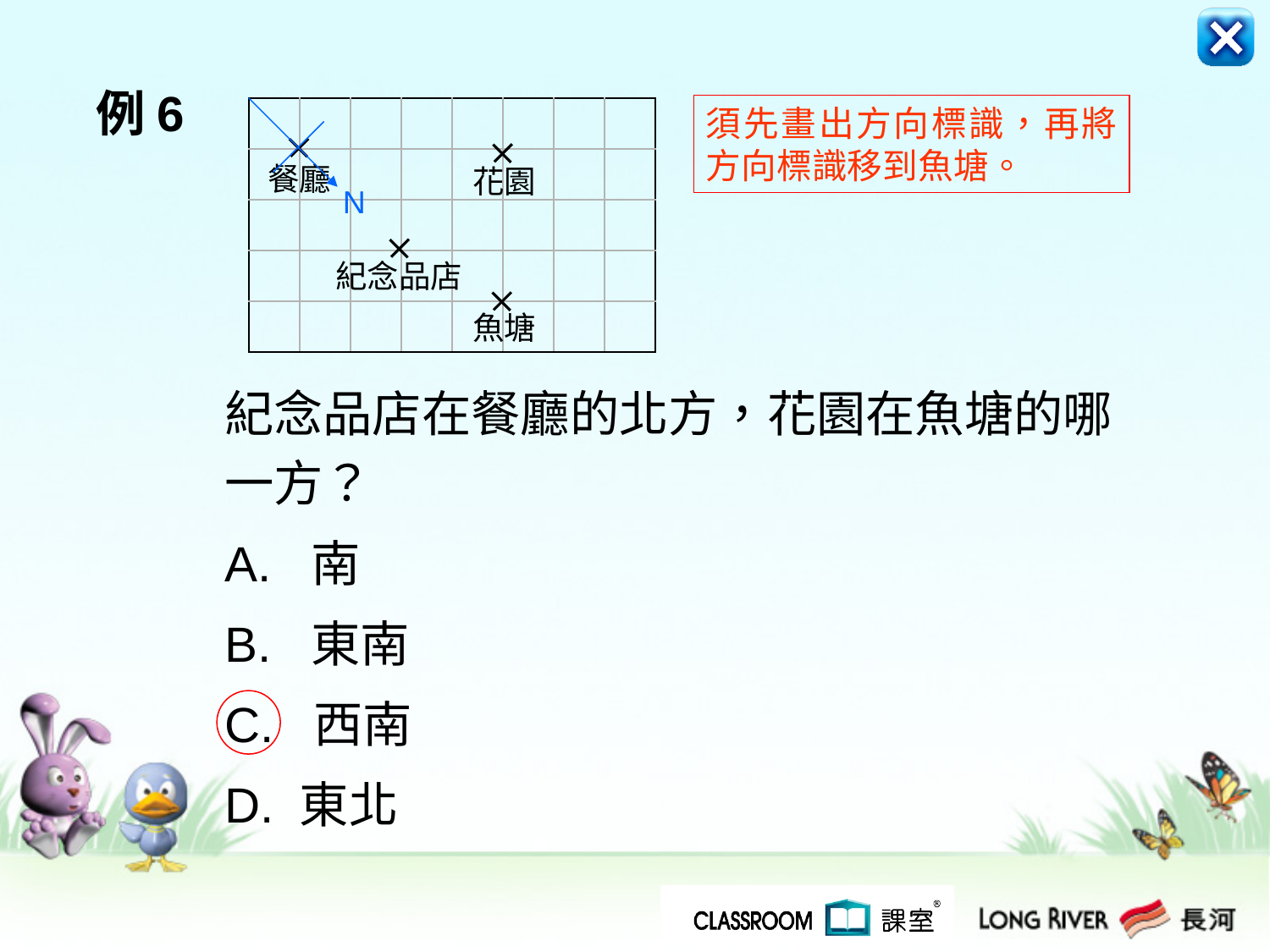

例6

須先畫出方向標識，再將方向標識移到魚塘。
|  |  |  |  |  |  |  |  |
| --- | --- | --- | --- | --- | --- | --- | --- |
|  |  |  |  |  |  |  |  |
|  |  |  |  |  |  |  |  |
|  |  |  |  |  |  |  |  |
|  |  |  |  |  |  |  |  |

N

餐廳
花園

紀念品店

魚塘
紀念品店在餐廳的北方，花園在魚塘的哪
一方？
A.  南
B.  東南
C.  西南
D. 東北